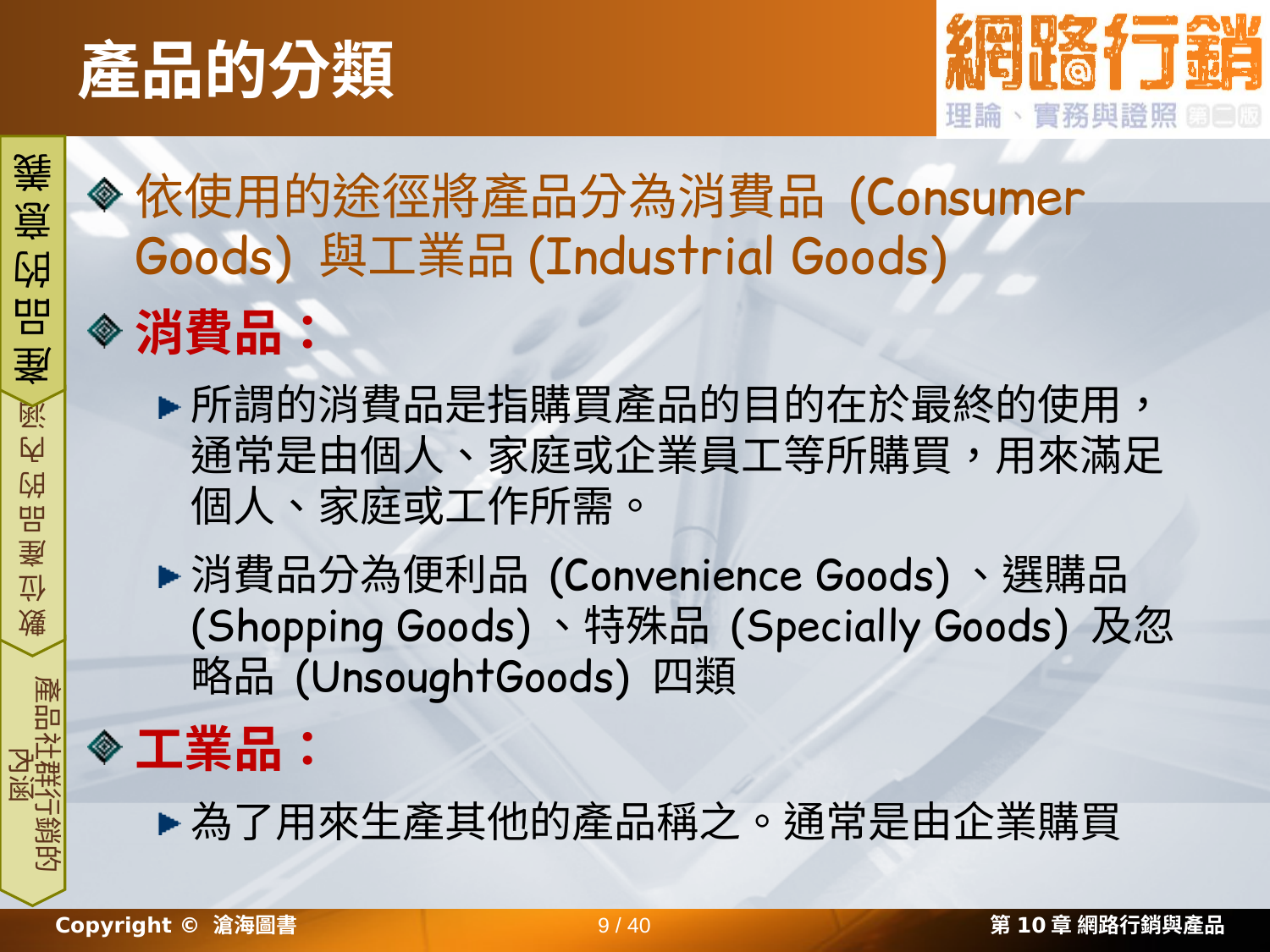

# 產品的分類
依使用的途徑將產品分為消費品 (Consumer Goods) 與工業品(Industrial Goods)
消費品：
所謂的消費品是指購買產品的目的在於最終的使用，通常是由個人、家庭或企業員工等所購買，用來滿足個人、家庭或工作所需。
消費品分為便利品 (Convenience Goods)、選購品 (Shopping Goods)、特殊品 (Specially Goods) 及忽略品 (UnsoughtGoods) 四類
工業品：
為了用來生產其他的產品稱之。通常是由企業購買
產品的意義
數位產品的內涵
產品社群行銷的內涵

Copyright © 滄海圖書
9 / 40
第10章 網路行銷與產品